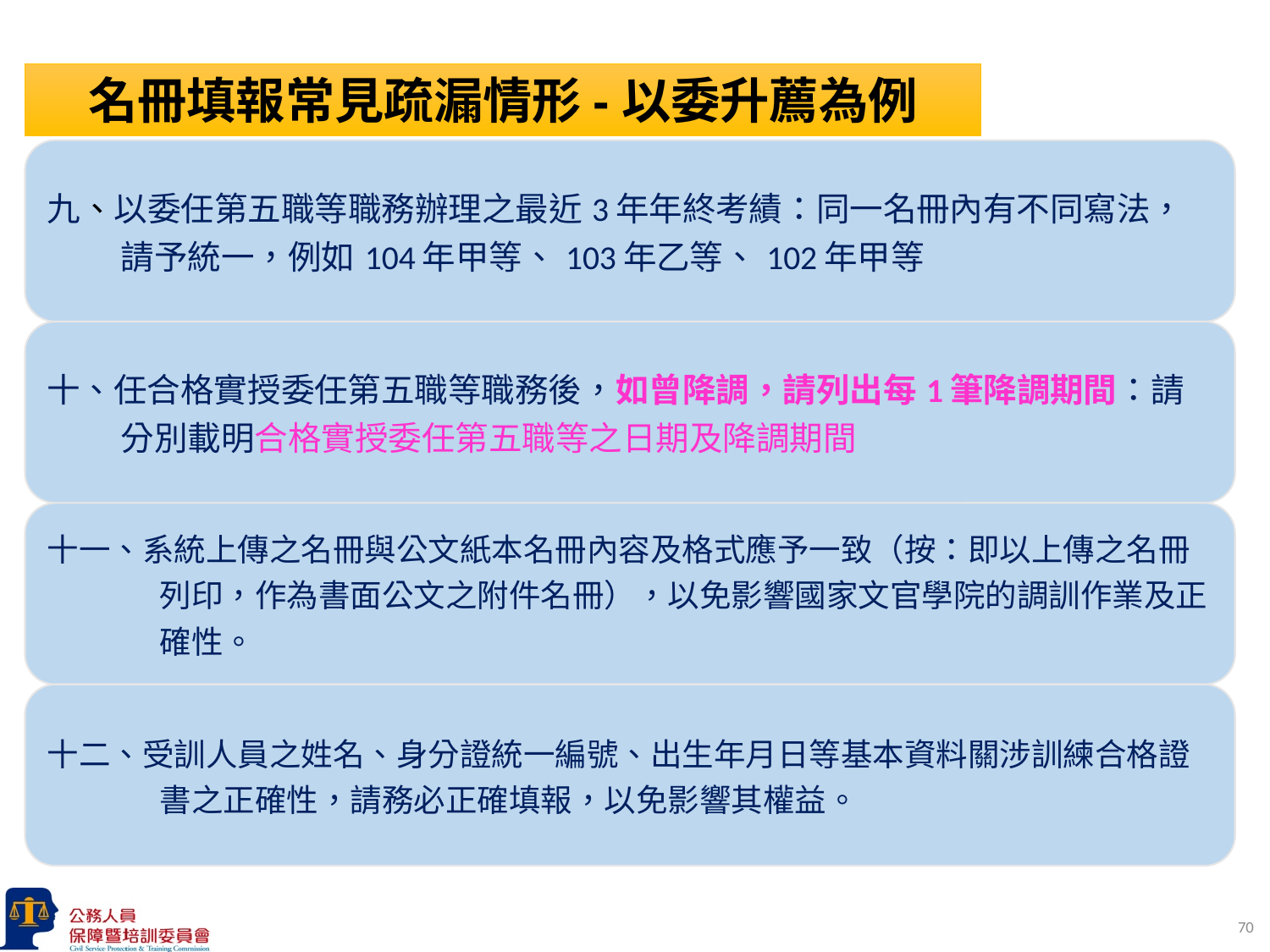

名冊填報常見疏漏情形
名冊填報常見疏漏情形-以委升薦為例
十、任合格實授委任第五職等職務後，如曾降調，請列出每1筆降調期間：請分別載明合格實授委任第五職等之日期及降調期間
十一、系統上傳之名冊與公文紙本名冊內容及格式應予一致（按：即以上傳之名冊列印，作為書面公文之附件名冊），以免影響國家文官學院的調訓作業及正確性。
十二、受訓人員之姓名、身分證統一編號、出生年月日等基本資料關涉訓練合格證書之正確性，請務必正確填報，以免影響其權益。
九、以委任第五職等職務辦理之最近3年年終考績：同一名冊內有不同寫法，請予統一，例如104年甲等、103年乙等、102年甲等
70